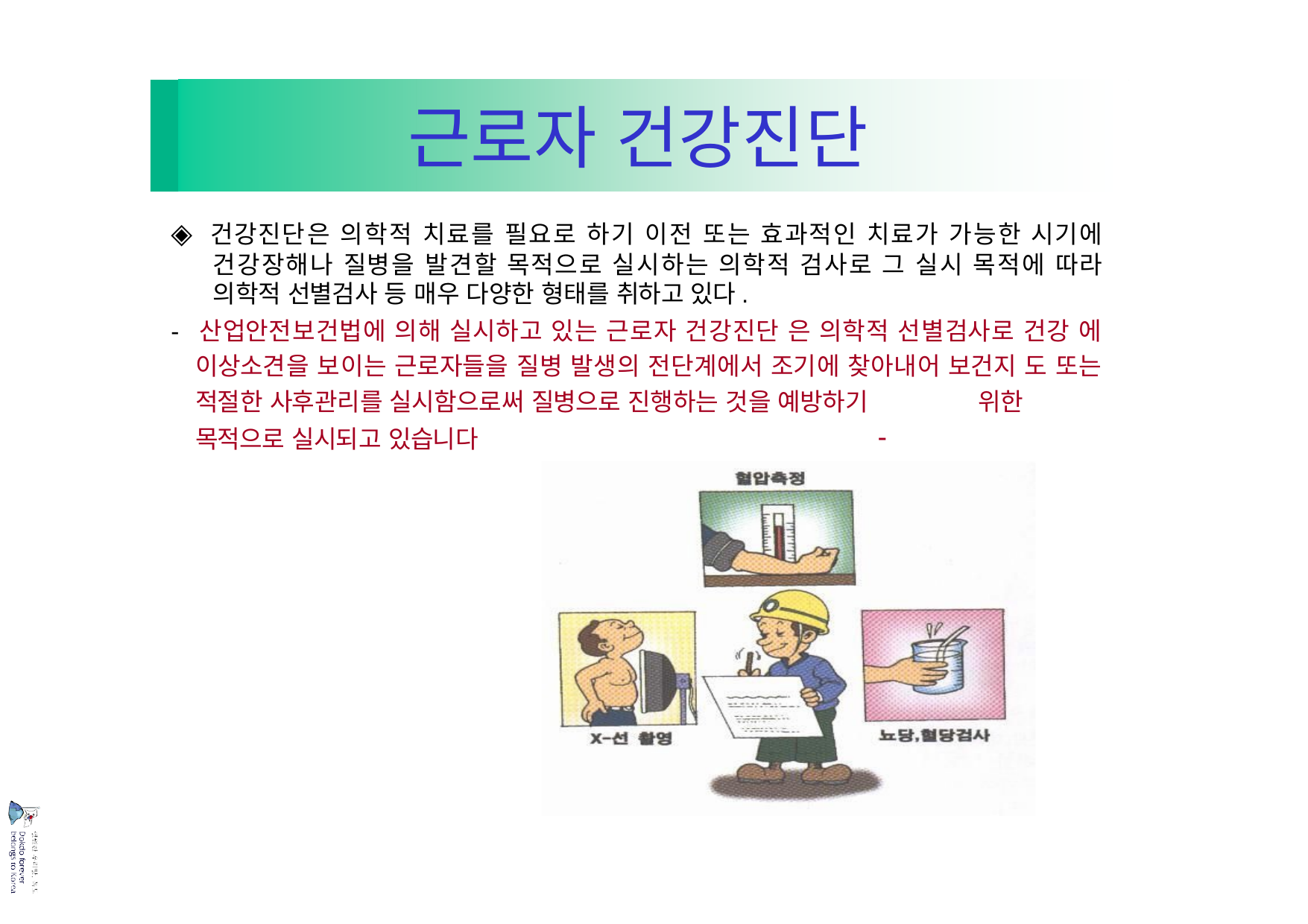

근로자 건강진단
◈ 건강진단은 의학적 치료를 필요로 하기 이전 또는 효과적인 치료가 가능한 시기에 건강장해나 질병을 발견할 목적으로 실시하는 의학적 검사로 그 실시 목적에 따라 의학적 선별검사 등 매우 다양한 형태를 취하고 있다.
- 산업안전보건법에 의해 실시하고 있는 근로자 건강진단 은 의학적 선별검사로 건강 에 이상소견을 보이는 근로자들을 질병 발생의 전단계에서 조기에 찾아내어 보건지 도 또는 적절한 사후관리를 실시함으로써 질병으로 진행하는 것을 예방하기	위한
-
목적으로 실시되고 있습니다